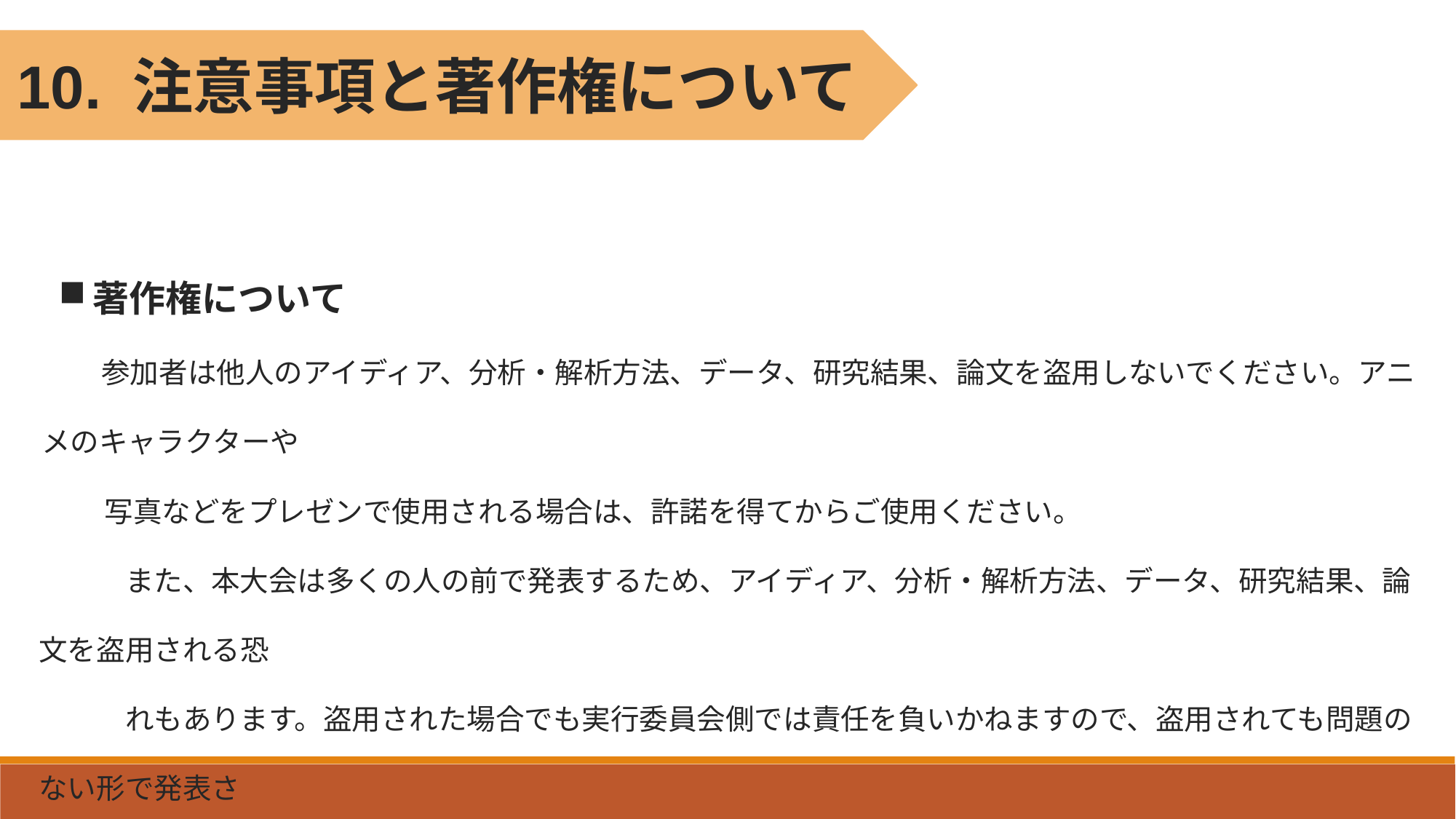

10. 注意事項と著作権について
著作権について
　　 参加者は他人のアイディア、分析・解析方法、データ、研究結果、論文を盗用しないでください。アニメのキャラクターや
　　 写真などをプレゼンで使用される場合は、許諾を得てからご使用ください。
　　　また、本大会は多くの人の前で発表するため、アイディア、分析・解析方法、データ、研究結果、論文を盗用される恐
　　　れもあります。盗用された場合でも実行委員会側では責任を負いかねますので、盗用されても問題のない形で発表さ
　　　れるか、特許などを申請して著作権を各自で守っていただくよう、よろしくお願いいたします。